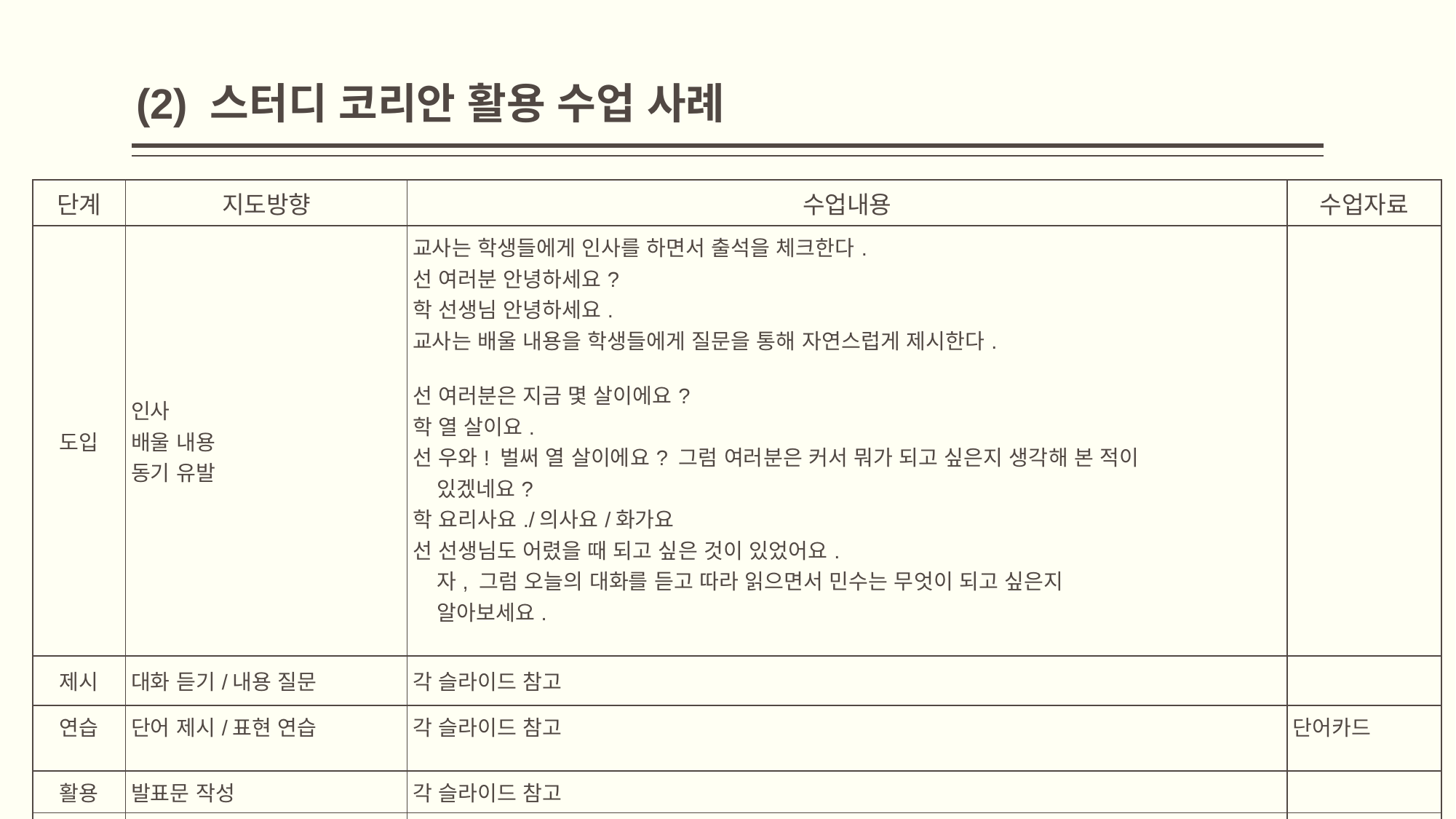

# (2) 스터디 코리안 활용 수업 사례

| 단계 | 지도방향 | 수업내용 | 수업자료 |
| --- | --- | --- | --- |
| 도입 | 인사 배울 내용 동기 유발 | 교사는 학생들에게 인사를 하면서 출석을 체크한다. 선 여러분 안녕하세요? 학 선생님 안녕하세요. 교사는 배울 내용을 학생들에게 질문을 통해 자연스럽게 제시한다. 선 여러분은 지금 몇 살이에요? 학 열 살이요. 선 우와! 벌써 열 살이에요? 그럼 여러분은 커서 뭐가 되고 싶은지 생각해 본 적이 있겠네요? 학 요리사요./의사요/화가요 선 선생님도 어렸을 때 되고 싶은 것이 있었어요. 자, 그럼 오늘의 대화를 듣고 따라 읽으면서 민수는 무엇이 되고 싶은지 알아보세요. |  |
| 제시 | 대화 듣기/내용 질문 | 각 슬라이드 참고 |  |
| 연습 | 단어 제시/표현 연습 | 각 슬라이드 참고 | 단어카드 |
| 활용 | 발표문 작성 | 각 슬라이드 참고 |  |
| 정리 | 발표/받아쓰기 | 각 슬라이드 참고 |  |